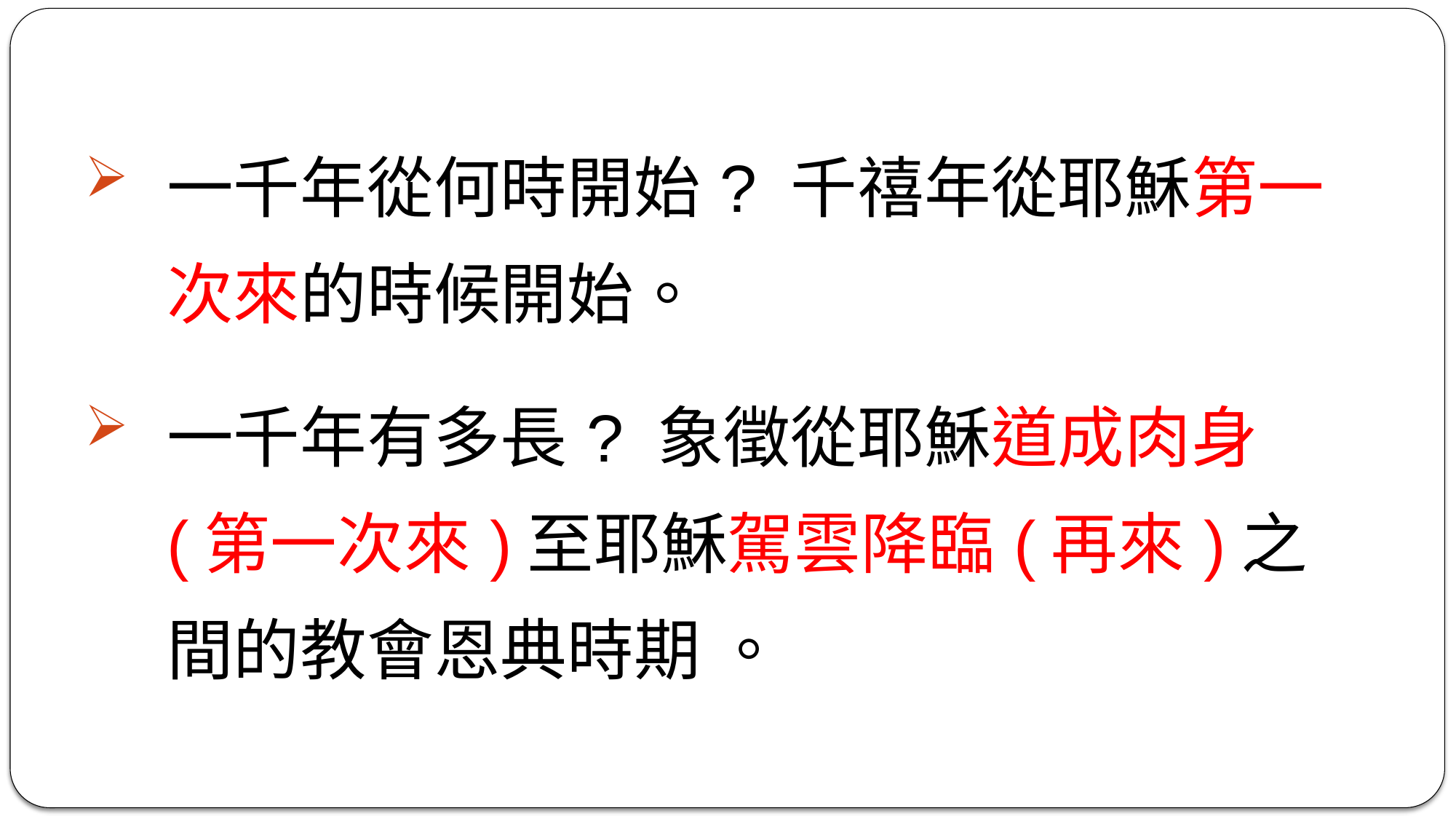

一千年從何時開始? 千禧年從耶穌第一次來的時候開始。
一千年有多長? 象徵從耶穌道成肉身(第一次來)至耶穌駕雲降臨(再來)之間的教會恩典時期 。